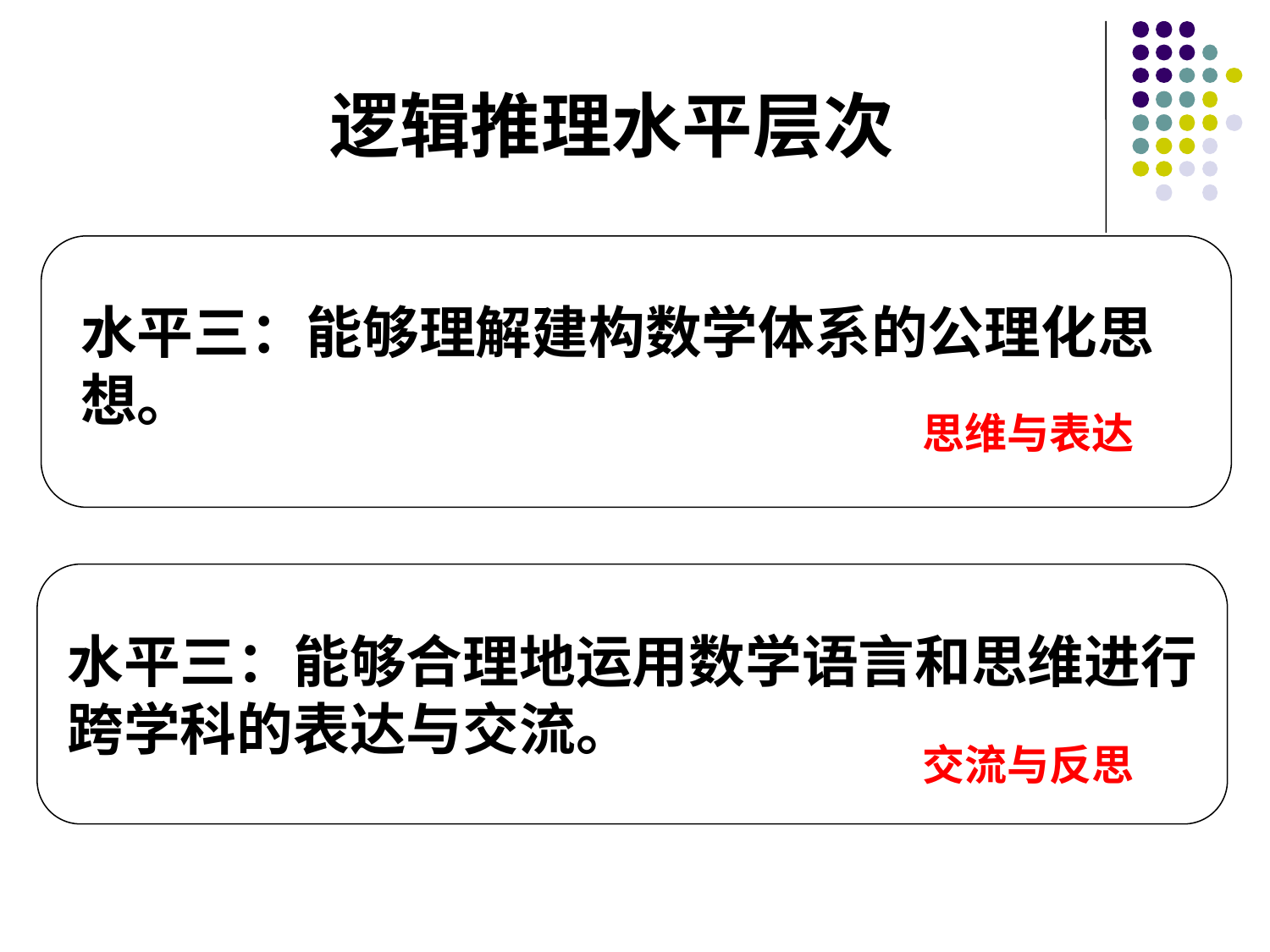

逻辑推理水平层次

水平三：能够理解建构数学体系的公理化思想。

思维与表达

水平三：能够合理地运用数学语言和思维进行跨学科的表达与交流。
交流与反思